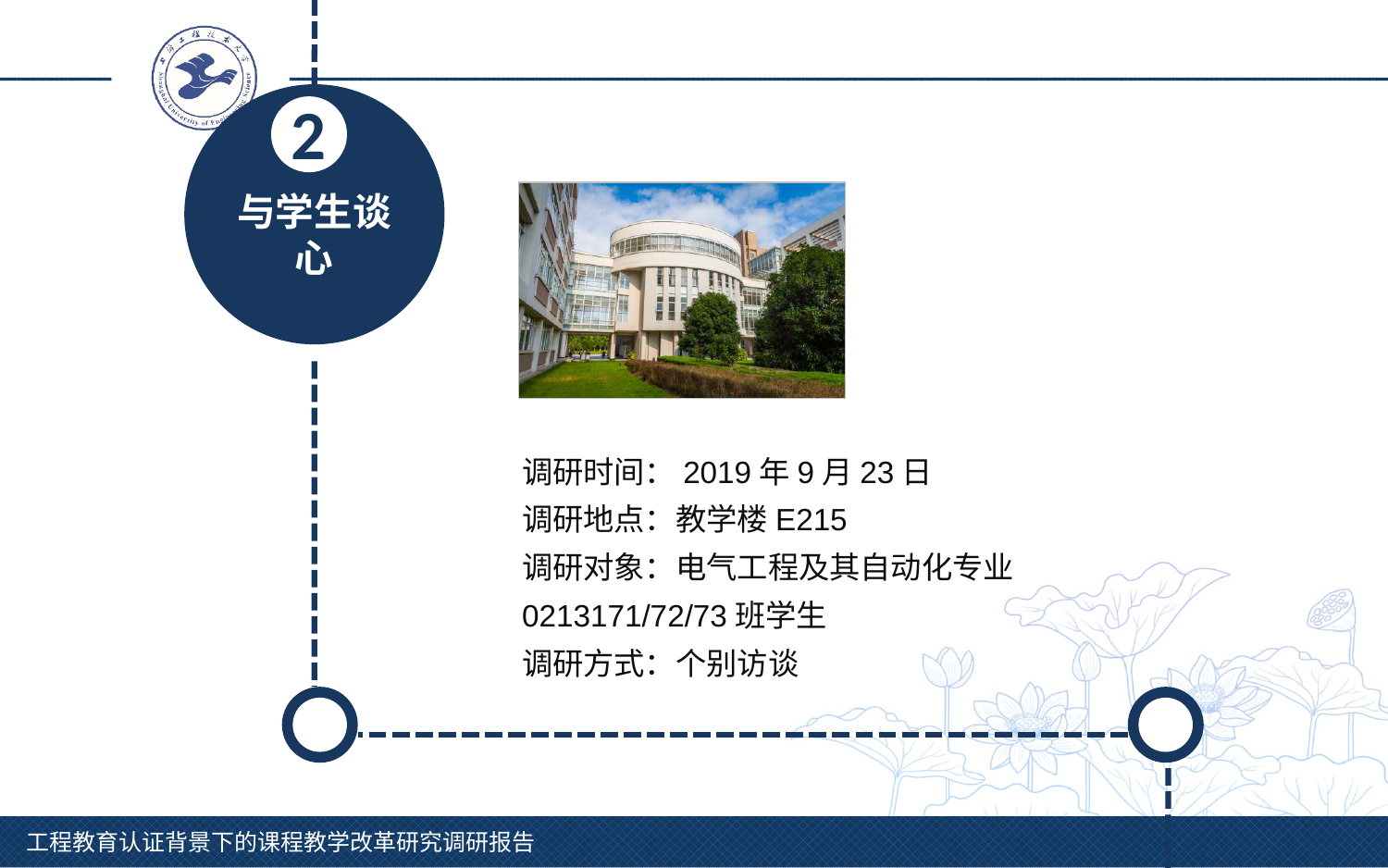

2

与学生谈心

调研时间：2019年9月23日
调研地点：教学楼E215
调研对象：电气工程及其自动化专业0213171/72/73班学生
调研方式：个别访谈